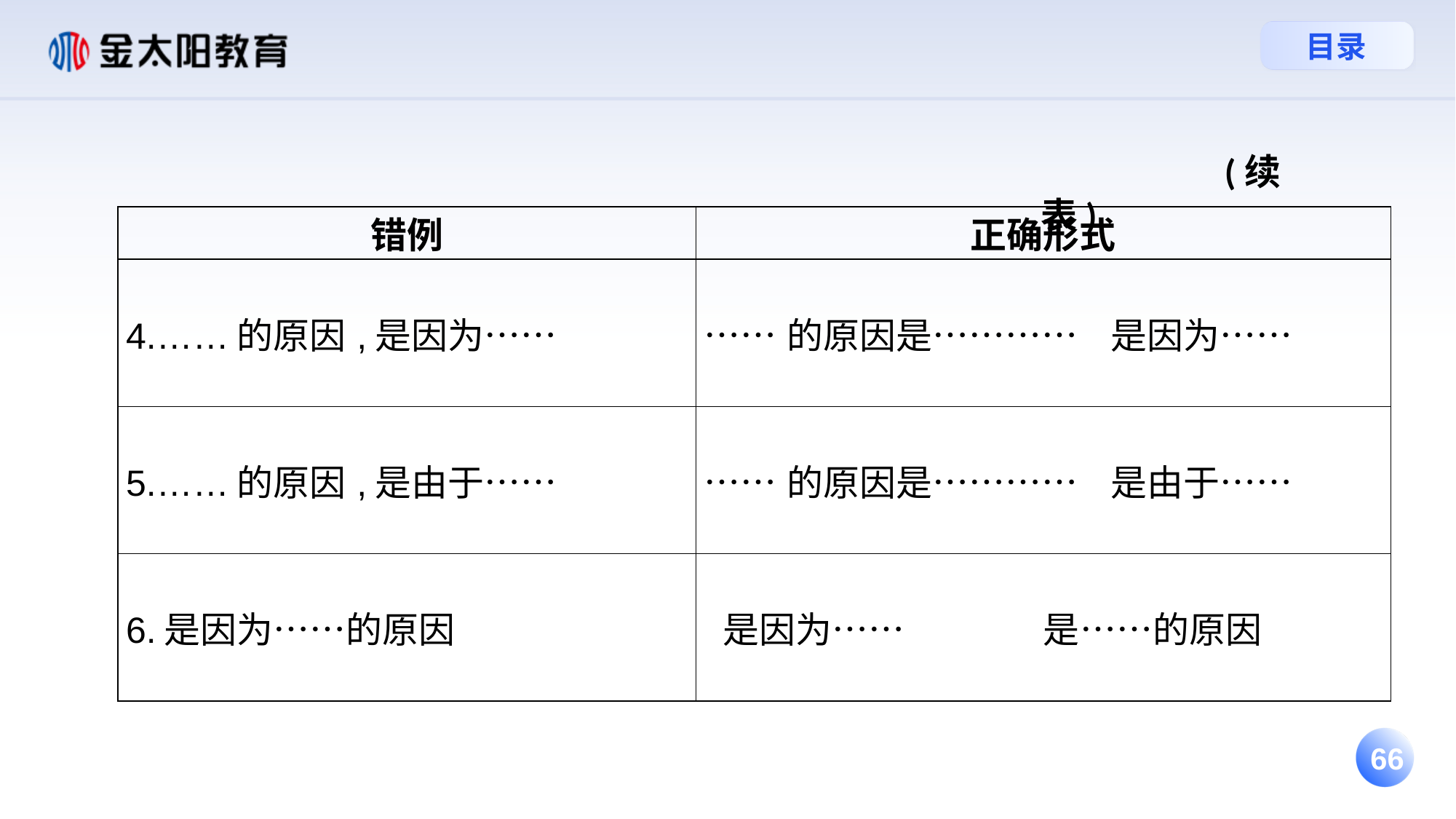

(续表)
| 错例 | 正确形式 |
| --- | --- |
| 4.……的原因,是因为…… | ……的原因是………… 是因为…… |
| 5.……的原因,是由于…… | ……的原因是………… 是由于…… |
| 6.是因为……的原因 | 是因为…… 是……的原因 |